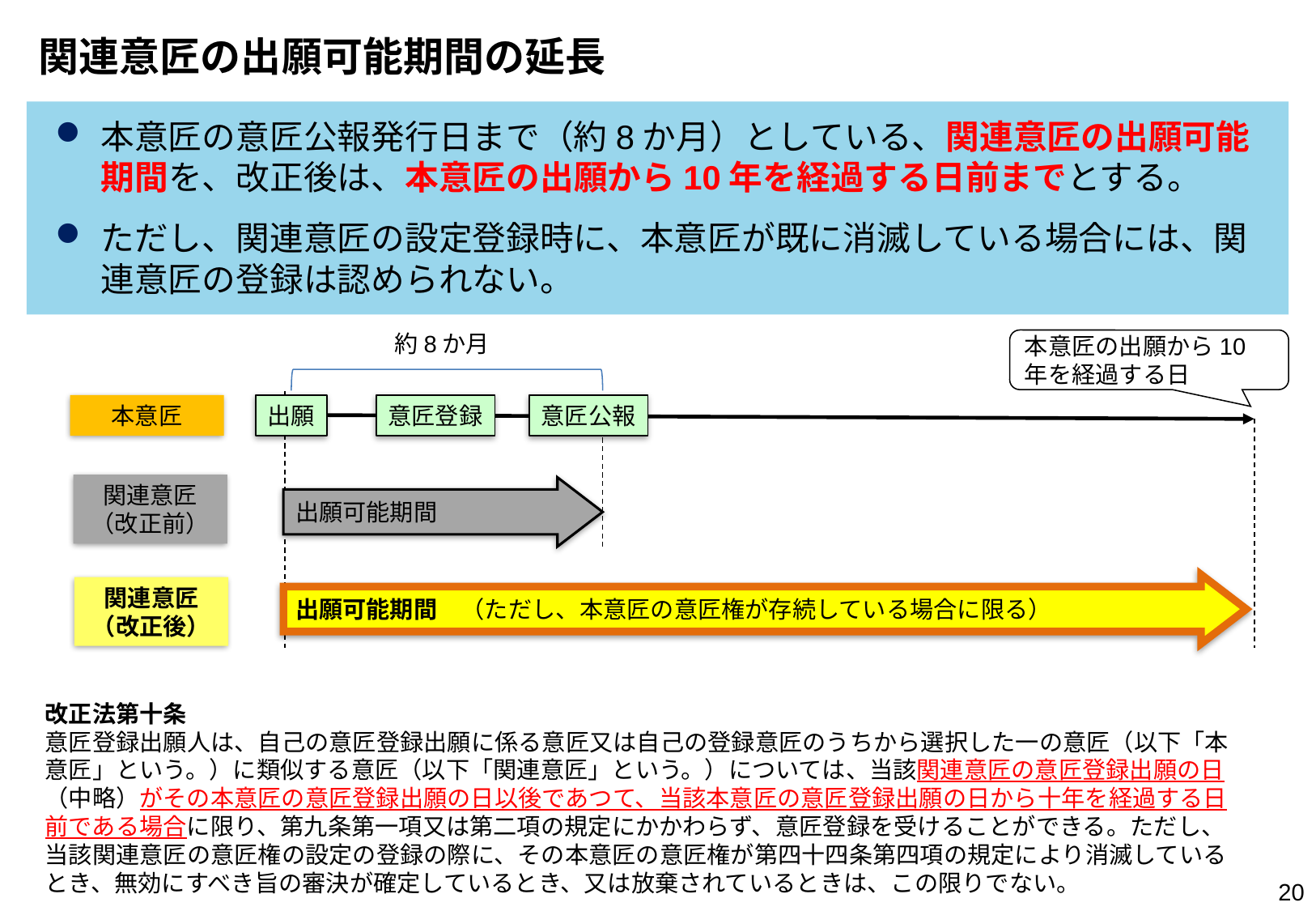

# 関連意匠の出願可能期間の延長
本意匠の意匠公報発行日まで（約8か月）としている、関連意匠の出願可能期間を、改正後は、本意匠の出願から10年を経過する日前までとする。
ただし、関連意匠の設定登録時に、本意匠が既に消滅している場合には、関連意匠の登録は認められない。

約8か月
本意匠の出願から10年を経過する日
本意匠
出願
意匠登録
意匠公報

関連意匠（改正前）
出願可能期間
出願可能期間　（ただし、本意匠の意匠権が存続している場合に限る）
関連意匠（改正後）
改正法第十条
意匠登録出願人は、自己の意匠登録出願に係る意匠又は自己の登録意匠のうちから選択した一の意匠（以下「本意匠」という。）に類似する意匠（以下「関連意匠」という。）については、当該関連意匠の意匠登録出願の日（中略）がその本意匠の意匠登録出願の日以後であつて、当該本意匠の意匠登録出願の日から十年を経過する日前である場合に限り、第九条第一項又は第二項の規定にかかわらず、意匠登録を受けることができる。ただし、当該関連意匠の意匠権の設定の登録の際に、その本意匠の意匠権が第四十四条第四項の規定により消滅しているとき、無効にすべき旨の審決が確定しているとき、又は放棄されているときは、この限りでない。
20